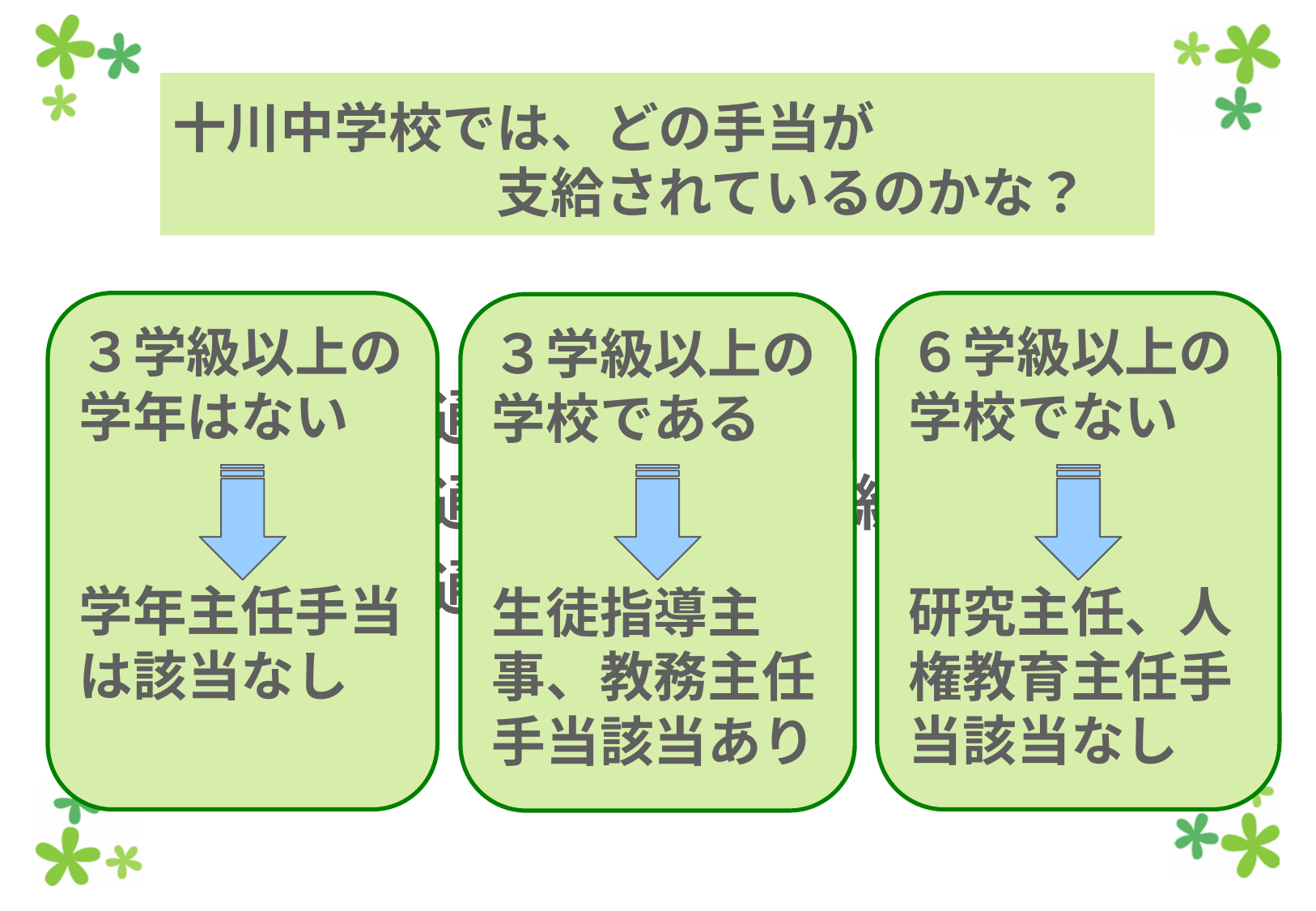

十川中学校では、どの手当が
　　　　　　支給されているのかな？

３学級以上の学年はない

学年主任手当は該当なし
６学級以上の学校でない

研究主任、人権教育主任手当該当なし
３学級以上の学校である

生徒指導主事、教務主任手当該当あり
１年生　普通学級①
２年生　普通学級①支援学級①
３年生　普通学級①